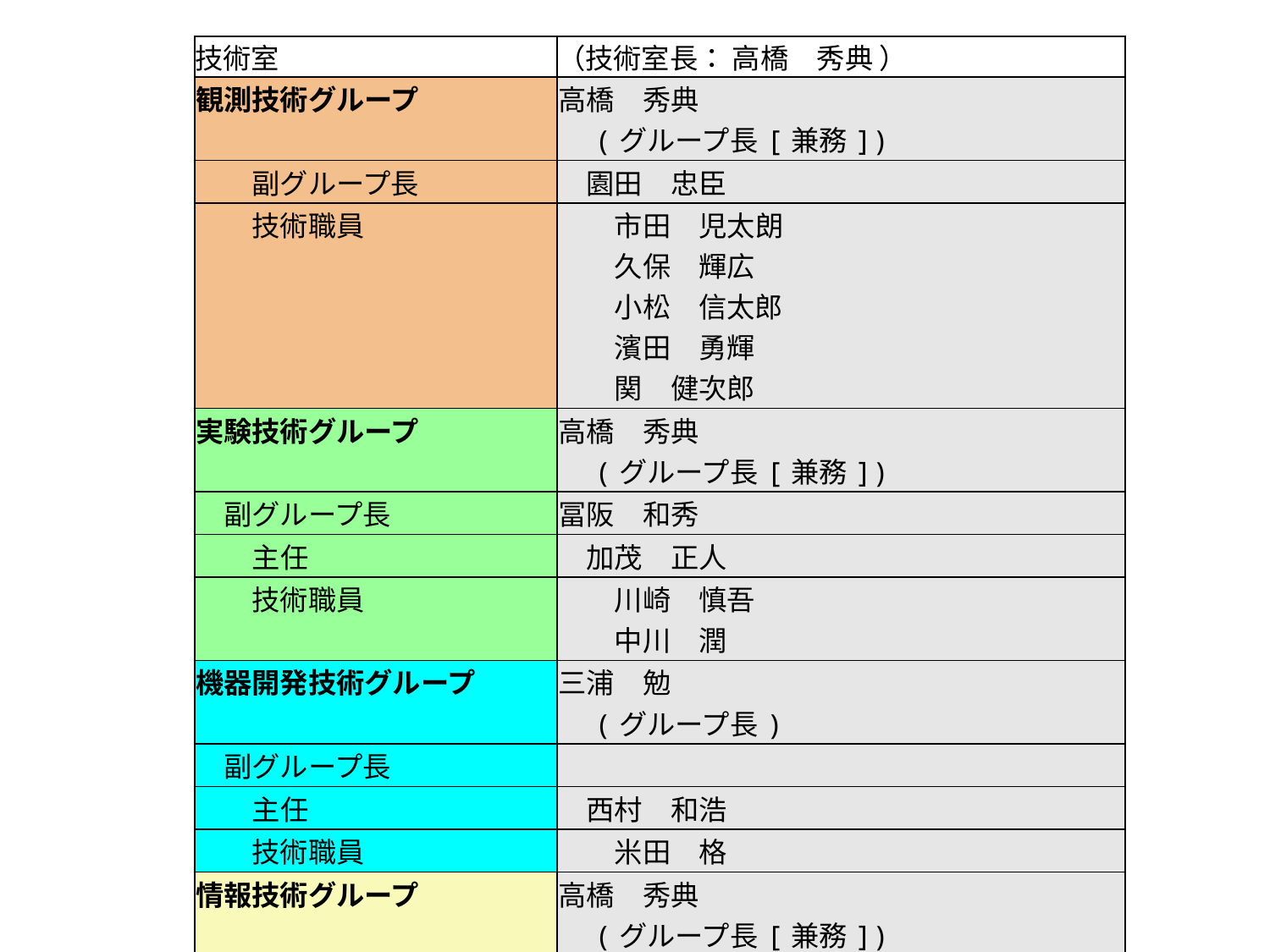

| 技術室 | （技術室長： 高橋　秀典 ） |
| --- | --- |
| 観測技術グループ | 高橋　秀典 　(グループ長[兼務]) |
| 副グループ長 | 園田　忠臣 |
| 技術職員 | 市田　児太朗 　　久保　輝広 　　小松　信太郎 　　濱田　勇輝 　　関　健次郎 |
| 実験技術グループ | 高橋　秀典 　(グループ長[兼務]) |
| 副グループ長 | 冨阪　和秀 |
| 主任 | 加茂　正人 |
| 技術職員 | 川崎　慎吾 　　中川　潤 |
| 機器開発技術グループ | 三浦　勉 　(グループ長) |
| 副グループ長 |  |
| 主任 | 西村　和浩 |
| 技術職員 | 米田　格 |
| 情報技術グループ | 高橋　秀典 　(グループ長[兼務]) |
| 副グループ長 | 山崎　友也 |
| 主任 | 松浦　秀起 |
| 技術職員 | 澤田　麻沙代 |